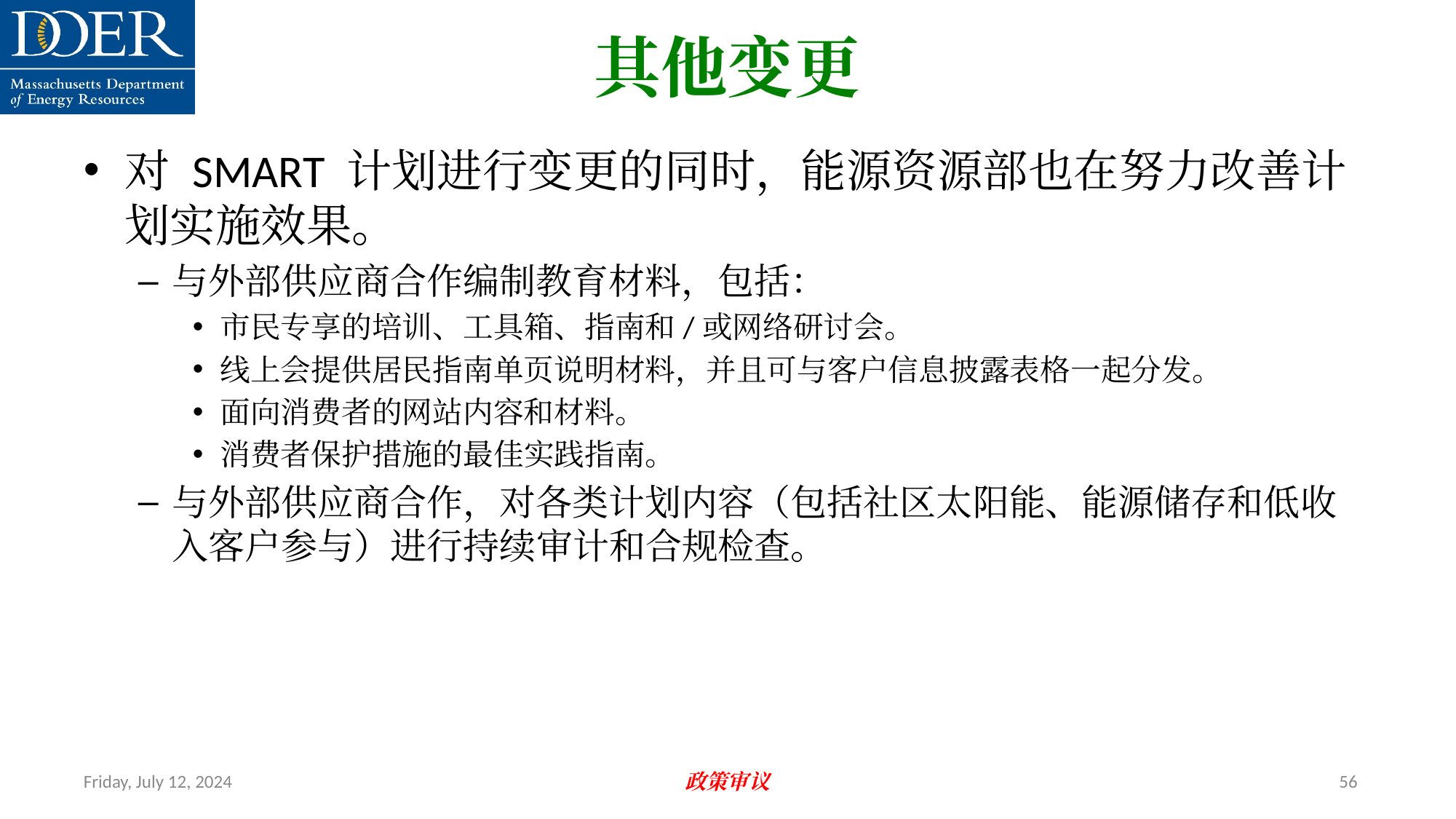

其他变更
对 SMART 计划进行变更的同时，能源资源部也在努力改善计划实施效果。
与外部供应商合作编制教育材料，包括：
市民专享的培训、工具箱、指南和/或网络研讨会。
线上会提供居民指南单页说明材料，并且可与客户信息披露表格一起分发。
面向消费者的网站内容和材料。
消费者保护措施的最佳实践指南。
与外部供应商合作，对各类计划内容（包括社区太阳能、能源储存和低收入客户参与）进行持续审计和合规检查。

Friday, July 12, 2024
政策审议
56